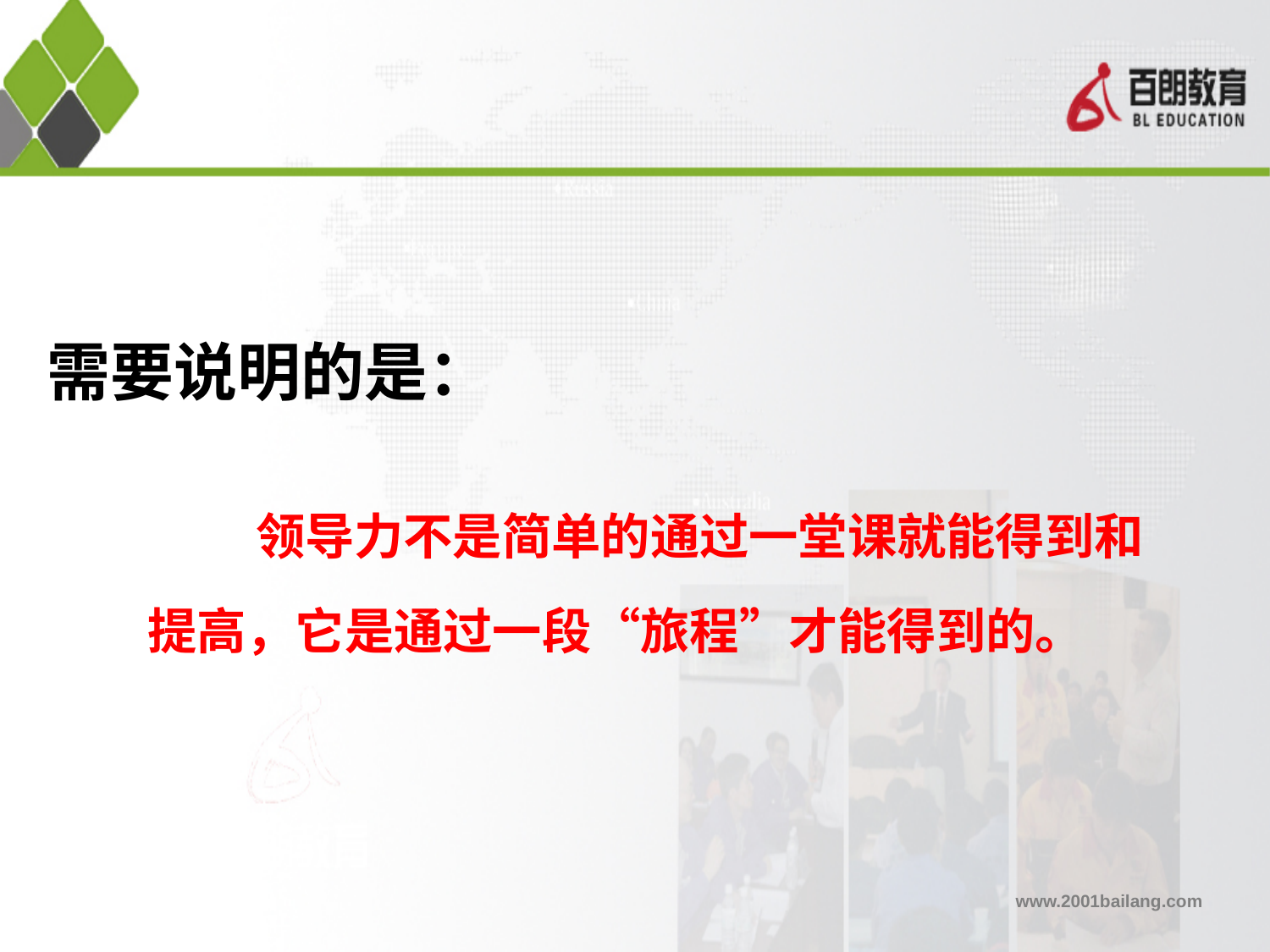

需要说明的是：
              领导力不是简单的通过一堂课就能得到和提高，它是通过一段“旅程”才能得到的。